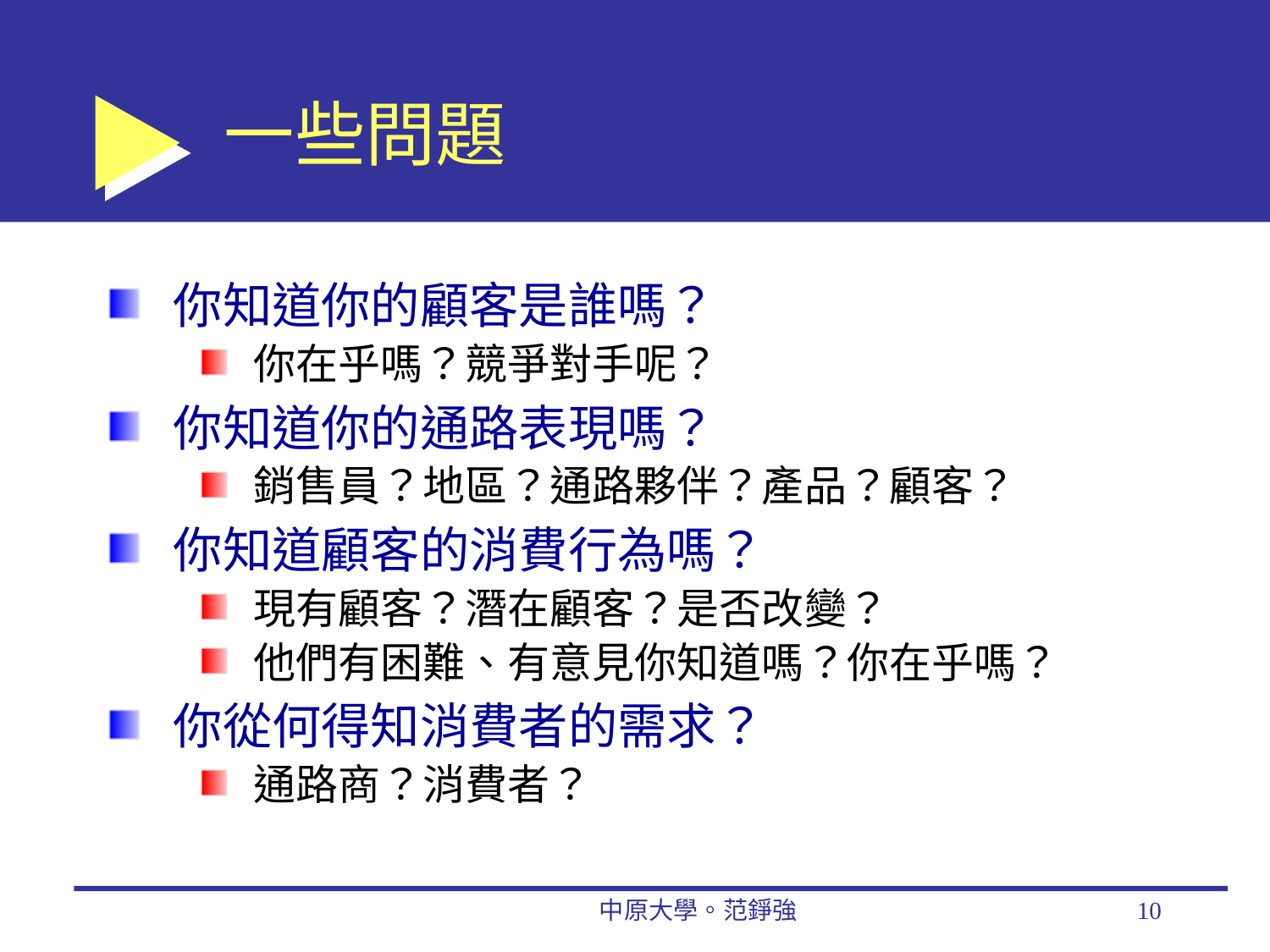

# 一些問題
你知道你的顧客是誰嗎？
你在乎嗎？競爭對手呢？
你知道你的通路表現嗎？
銷售員？地區？通路夥伴？產品？顧客？
你知道顧客的消費行為嗎？
現有顧客？潛在顧客？是否改變？
他們有困難、有意見你知道嗎？你在乎嗎？
你從何得知消費者的需求？
通路商？消費者？
中原大學。范錚強
10